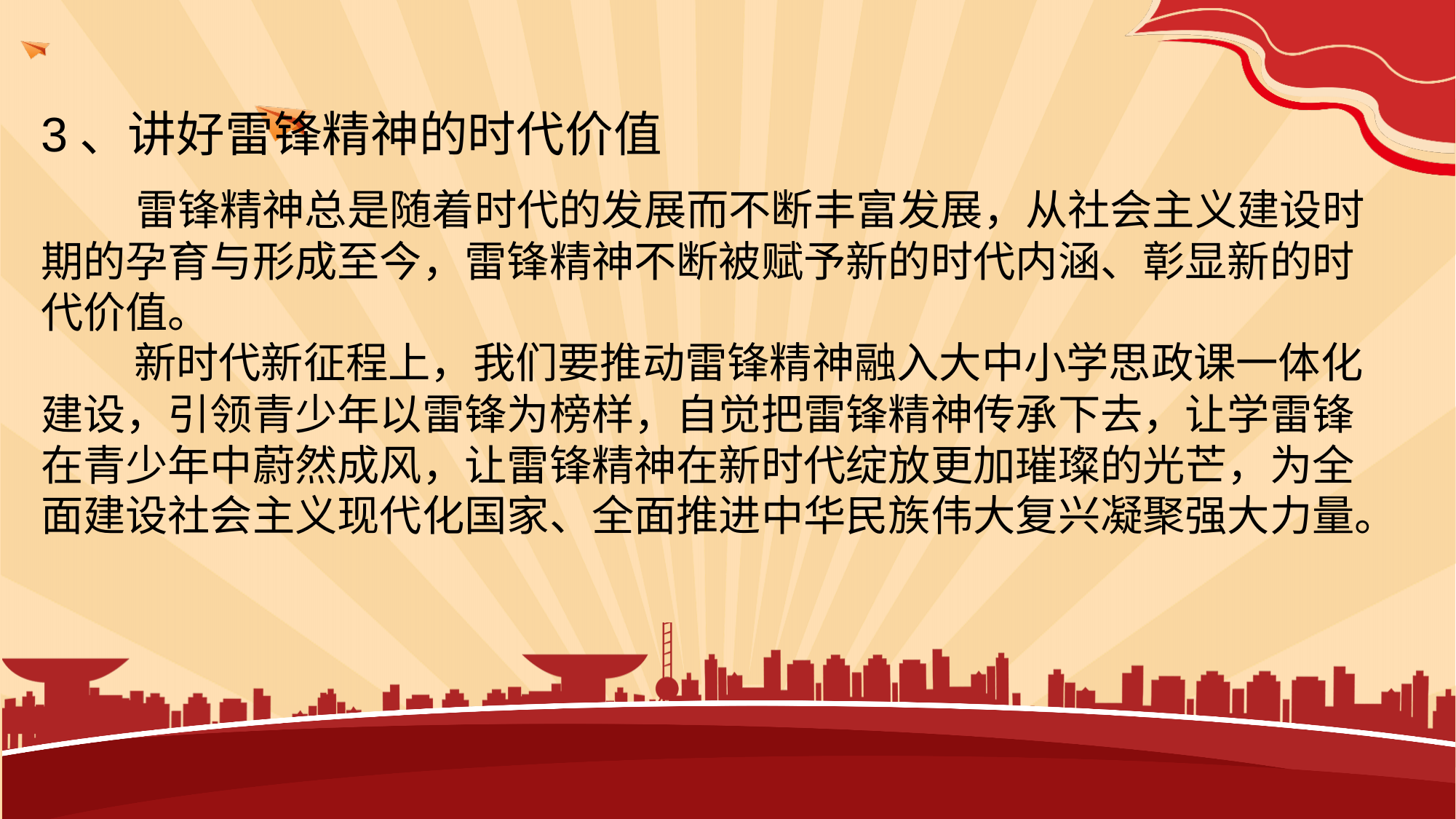

3、讲好雷锋精神的时代价值
   雷锋精神总是随着时代的发展而不断丰富发展，从社会主义建设时期的孕育与形成至今，雷锋精神不断被赋予新的时代内涵、彰显新的时代价值。
   新时代新征程上，我们要推动雷锋精神融入大中小学思政课一体化建设，引领青少年以雷锋为榜样，自觉把雷锋精神传承下去，让学雷锋在青少年中蔚然成风，让雷锋精神在新时代绽放更加璀璨的光芒，为全面建设社会主义现代化国家、全面推进中华民族伟大复兴凝聚强大力量。